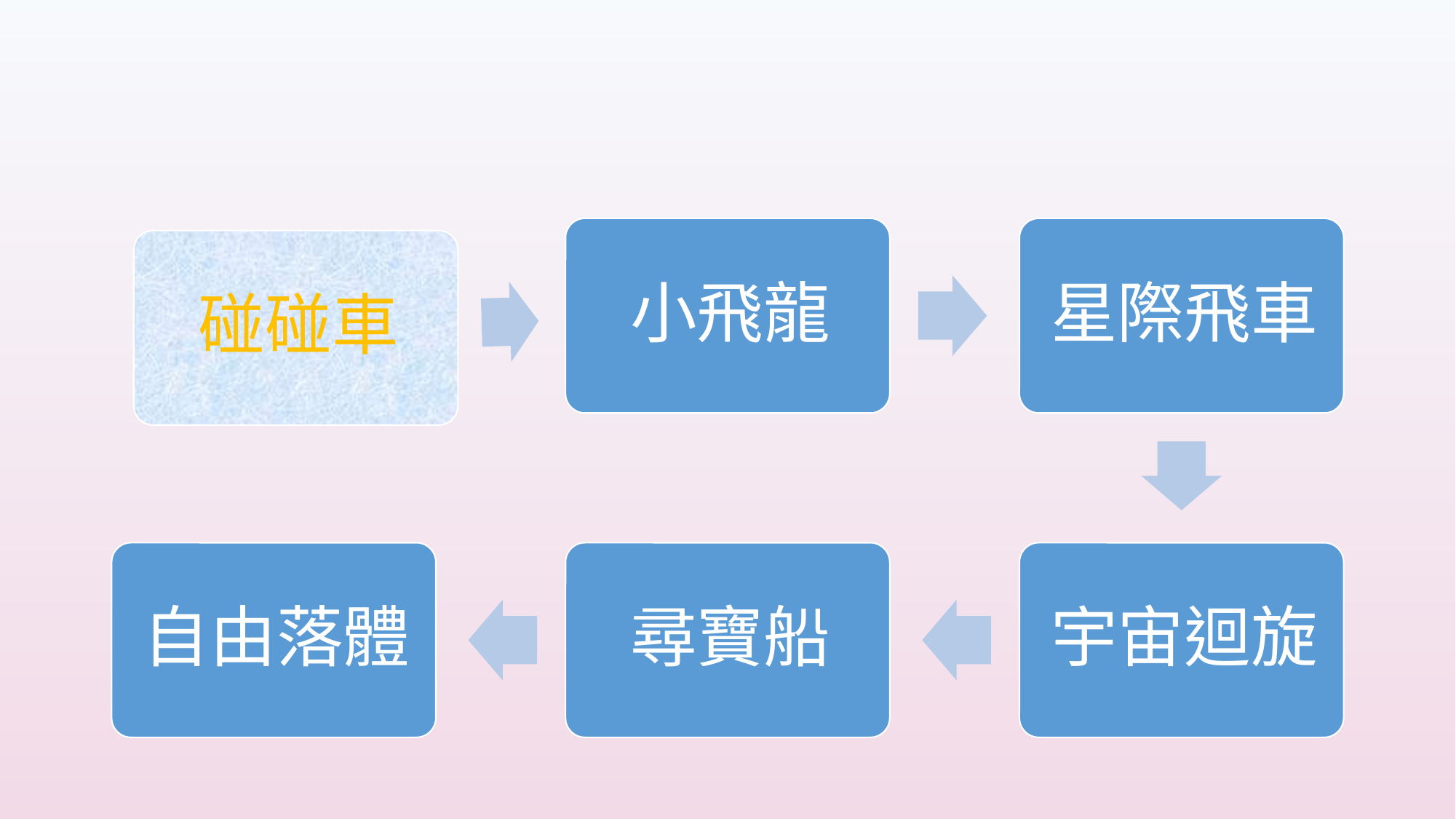

#
碰碰車

小飛龍

星際飛車

宇宙迴旋

尋寶船

自由落體